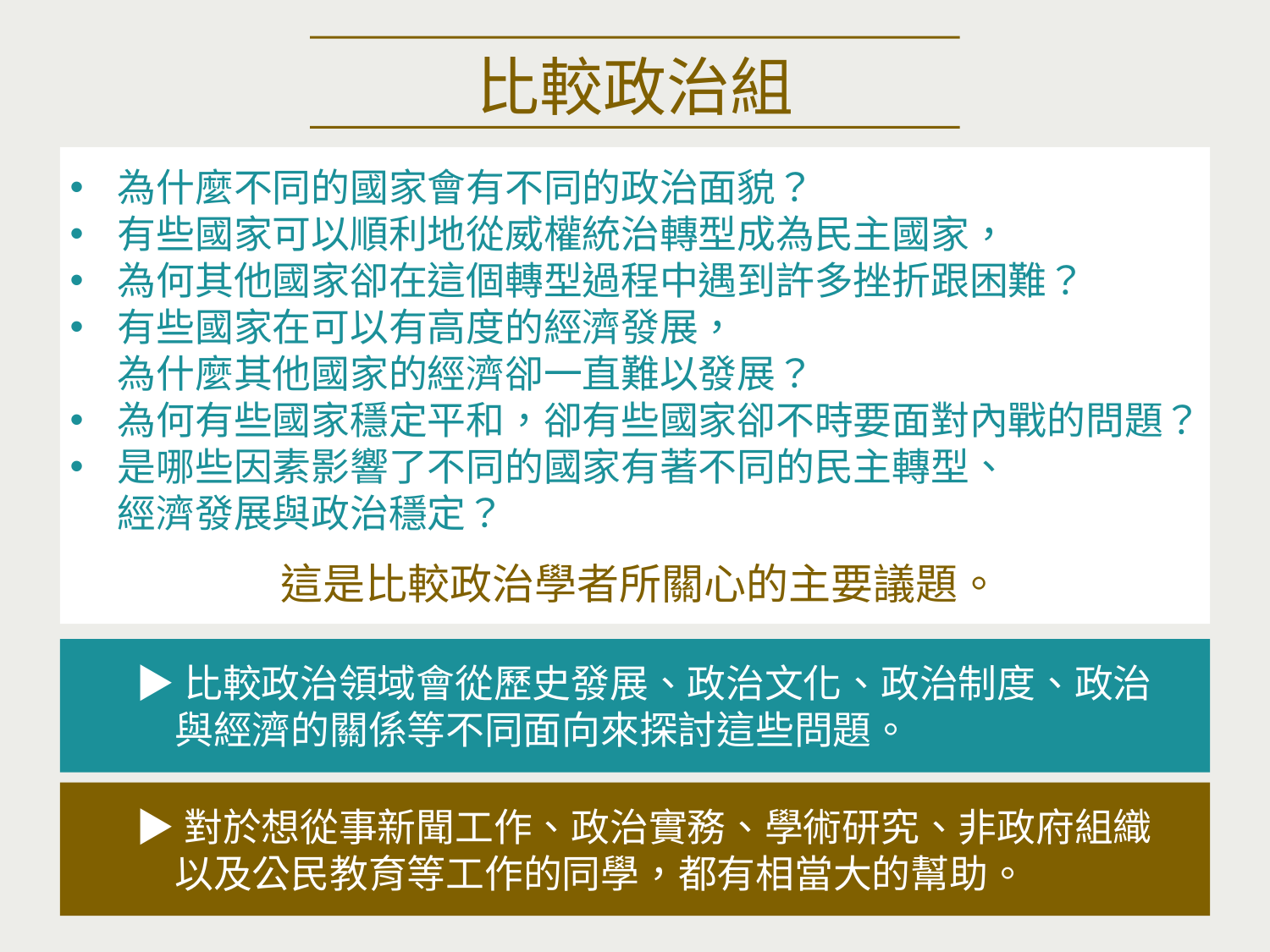

比較政治組

為什麼不同的國家會有不同的政治面貌？
有些國家可以順利地從威權統治轉型成為民主國家，
為何其他國家卻在這個轉型過程中遇到許多挫折跟困難？
有些國家在可以有高度的經濟發展，
為什麼其他國家的經濟卻一直難以發展？
為何有些國家穩定平和，卻有些國家卻不時要面對內戰的問題？
是哪些因素影響了不同的國家有著不同的民主轉型、
經濟發展與政治穩定？
這是比較政治學者所關心的主要議題。
▶比較政治領域會從歷史發展、政治文化、政治制度、政治
　與經濟的關係等不同面向來探討這些問題。
▶對於想從事新聞工作、政治實務、學術研究、非政府組織
　以及公民教育等工作的同學，都有相當大的幫助。